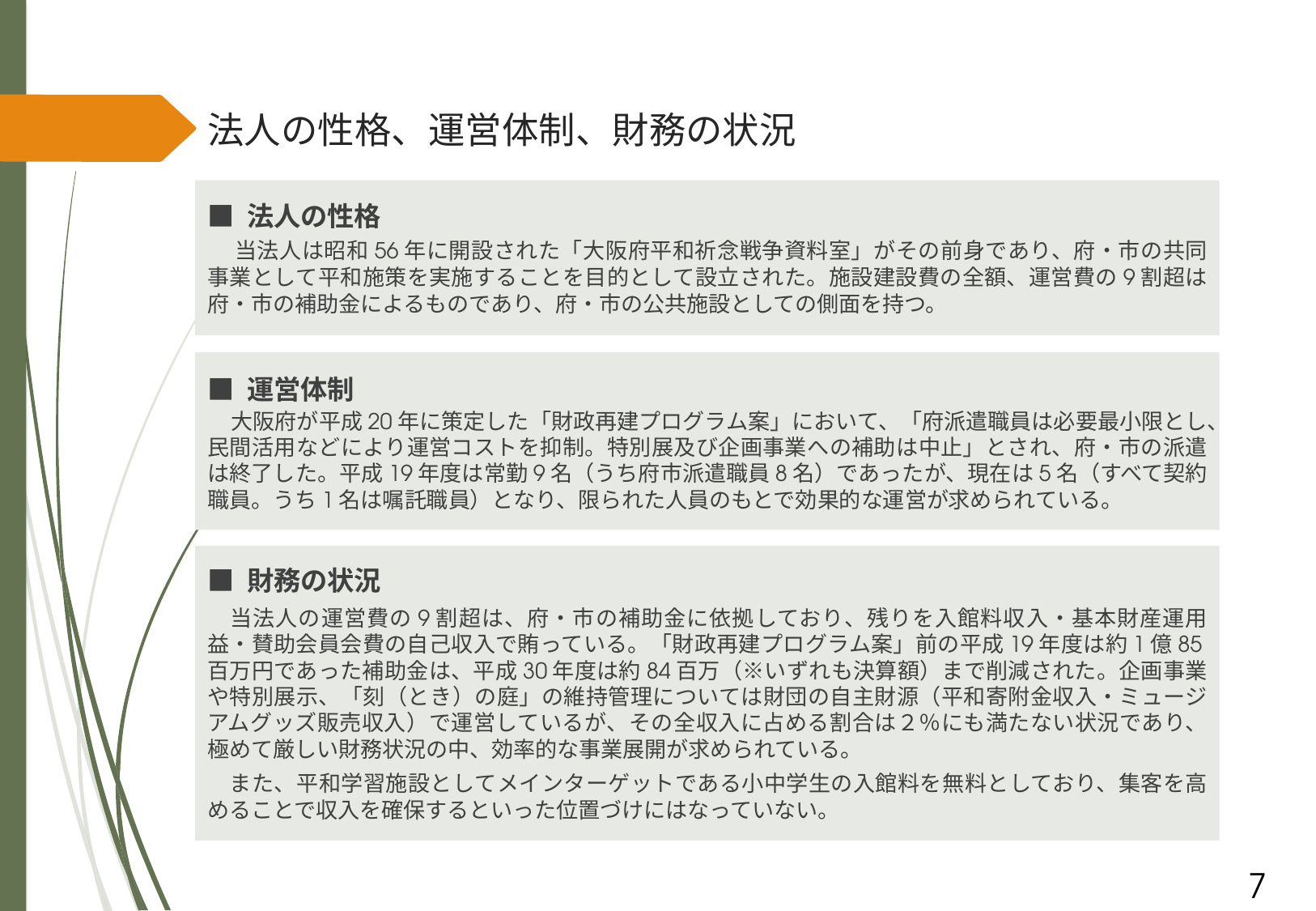

# 法人の性格、運営体制、財務の状況
■ 法人の性格
　当法人は昭和56年に開設された「大阪府平和祈念戦争資料室」がその前身であり、府・市の共同事業として平和施策を実施することを目的として設立された。施設建設費の全額、運営費の9割超は府・市の補助金によるものであり、府・市の公共施設としての側面を持つ。
■ 運営体制
　大阪府が平成20年に策定した「財政再建プログラム案」において、「府派遣職員は必要最小限とし、民間活用などにより運営コストを抑制。特別展及び企画事業への補助は中止」とされ、府・市の派遣は終了した。平成19年度は常勤9名（うち府市派遣職員8名）であったが、現在は5名（すべて契約職員。うち1名は嘱託職員）となり、限られた人員のもとで効果的な運営が求められている。
■ 財務の状況
　当法人の運営費の9割超は、府・市の補助金に依拠しており、残りを入館料収入・基本財産運用益・賛助会員会費の自己収入で賄っている。「財政再建プログラム案」前の平成19年度は約1億85百万円であった補助金は、平成30年度は約84百万（※いずれも決算額）まで削減された。企画事業や特別展示、「刻（とき）の庭」の維持管理については財団の自主財源（平和寄附金収入・ミュージアムグッズ販売収入）で運営しているが、その全収入に占める割合は２％にも満たない状況であり、極めて厳しい財務状況の中、効率的な事業展開が求められている。
　また、平和学習施設としてメインターゲットである小中学生の入館料を無料としており、集客を高めることで収入を確保するといった位置づけにはなっていない。
7